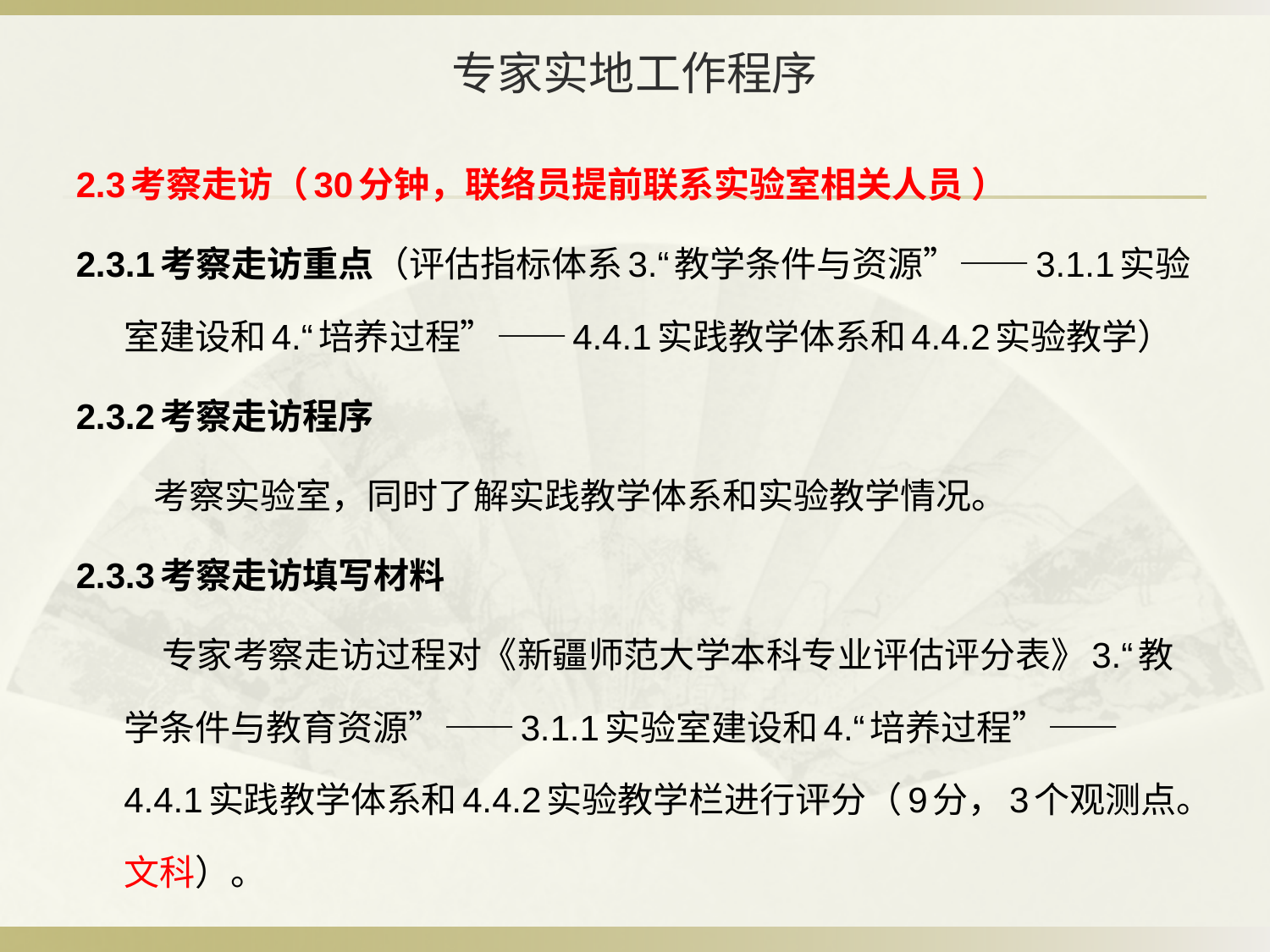

# 专家实地工作程序
2.3考察走访（30分钟，联络员提前联系实验室相关人员 ）
2.3.1考察走访重点（评估指标体系3.“教学条件与资源”——3.1.1实验室建设和4.“培养过程”——4.4.1实践教学体系和4.4.2实验教学）
2.3.2考察走访程序
         考察实验室，同时了解实践教学体系和实验教学情况。
2.3.3考察走访填写材料
          专家考察走访过程对《新疆师范大学本科专业评估评分表》3.“教学条件与教育资源”——3.1.1实验室建设和4.“培养过程”——4.4.1实践教学体系和4.4.2实验教学栏进行评分（9分，3个观测点。文科）。